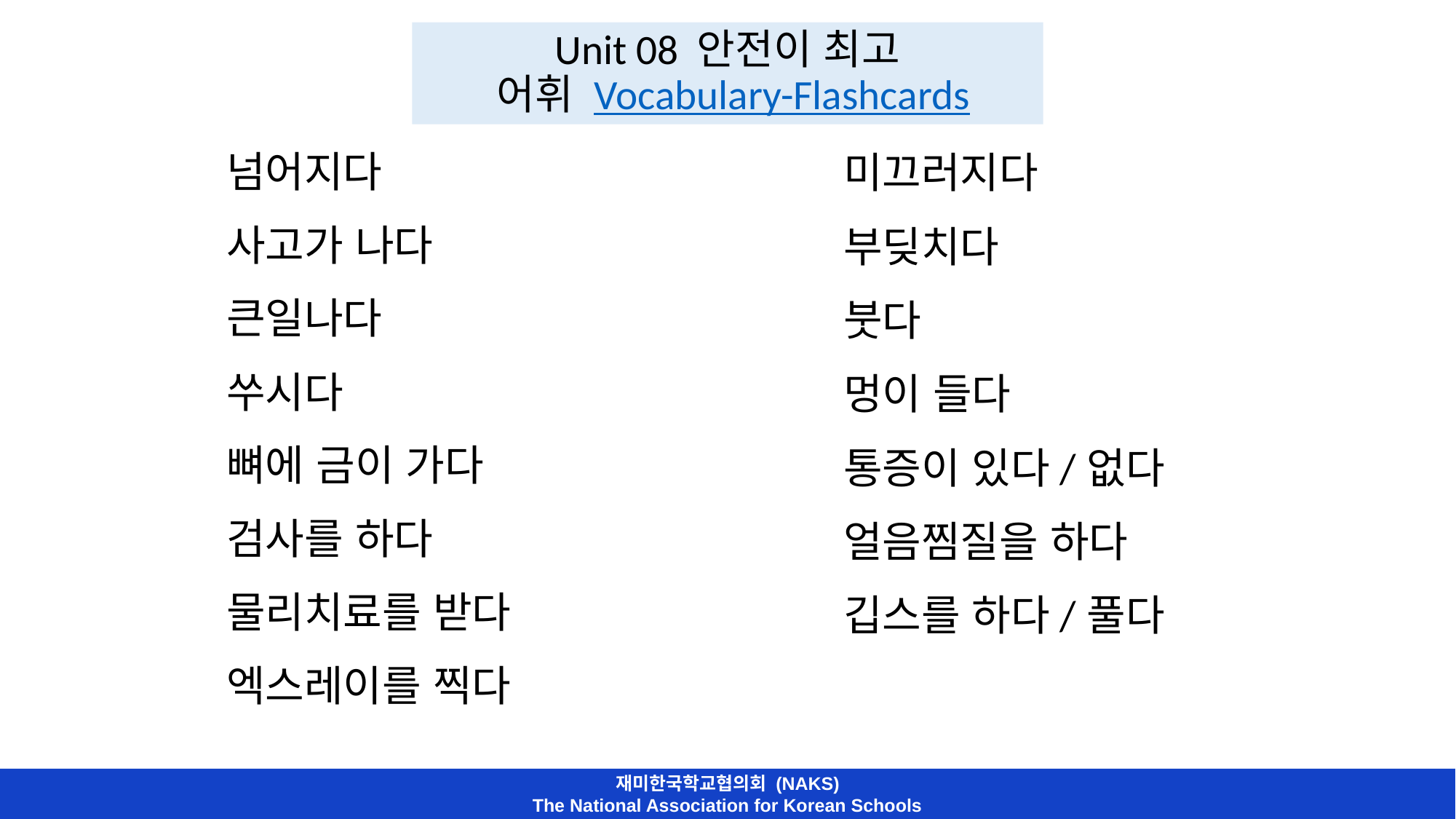

# Unit 08 안전이 최고 어휘 Vocabulary-Flashcards
넘어지다
미끄러지다
사고가 나다
부딪치다

큰일나다
붓다
쑤시다
멍이 들다
뼈에 금이 가다
통증이 있다/없다
검사를 하다
얼음찜질을 하다
물리치료를 받다
깁스를 하다/풀다
엑스레이를 찍다

재미한국학교협의회 (NAKS)
The National Association for Korean Schools